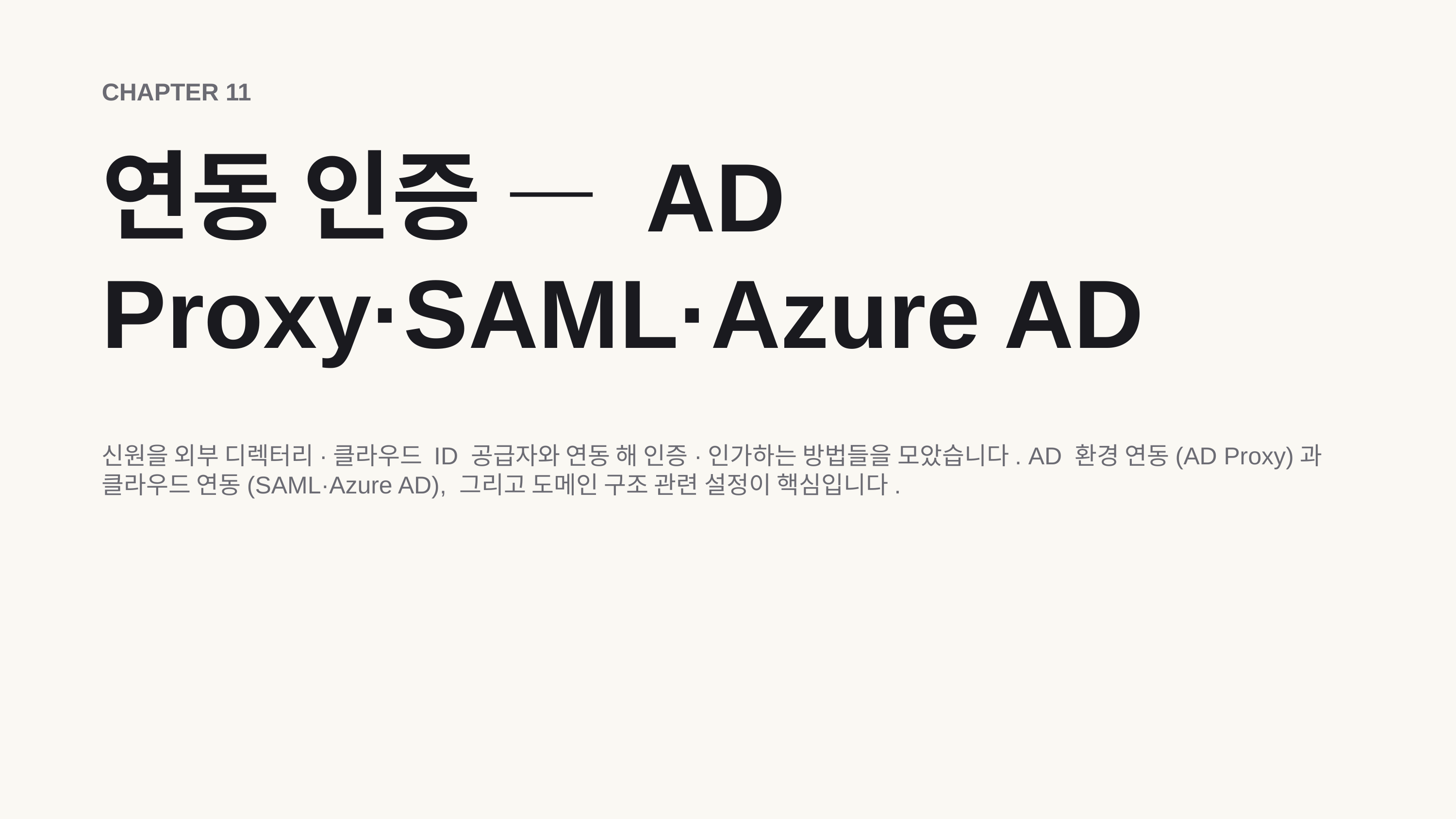

CHAPTER 11
연동 인증 — AD Proxy·SAML·Azure AD
신원을 외부 디렉터리·클라우드 ID 공급자와 연동 해 인증·인가하는 방법들을 모았습니다. AD 환경 연동(AD Proxy)과 클라우드 연동(SAML·Azure AD), 그리고 도메인 구조 관련 설정이 핵심입니다.